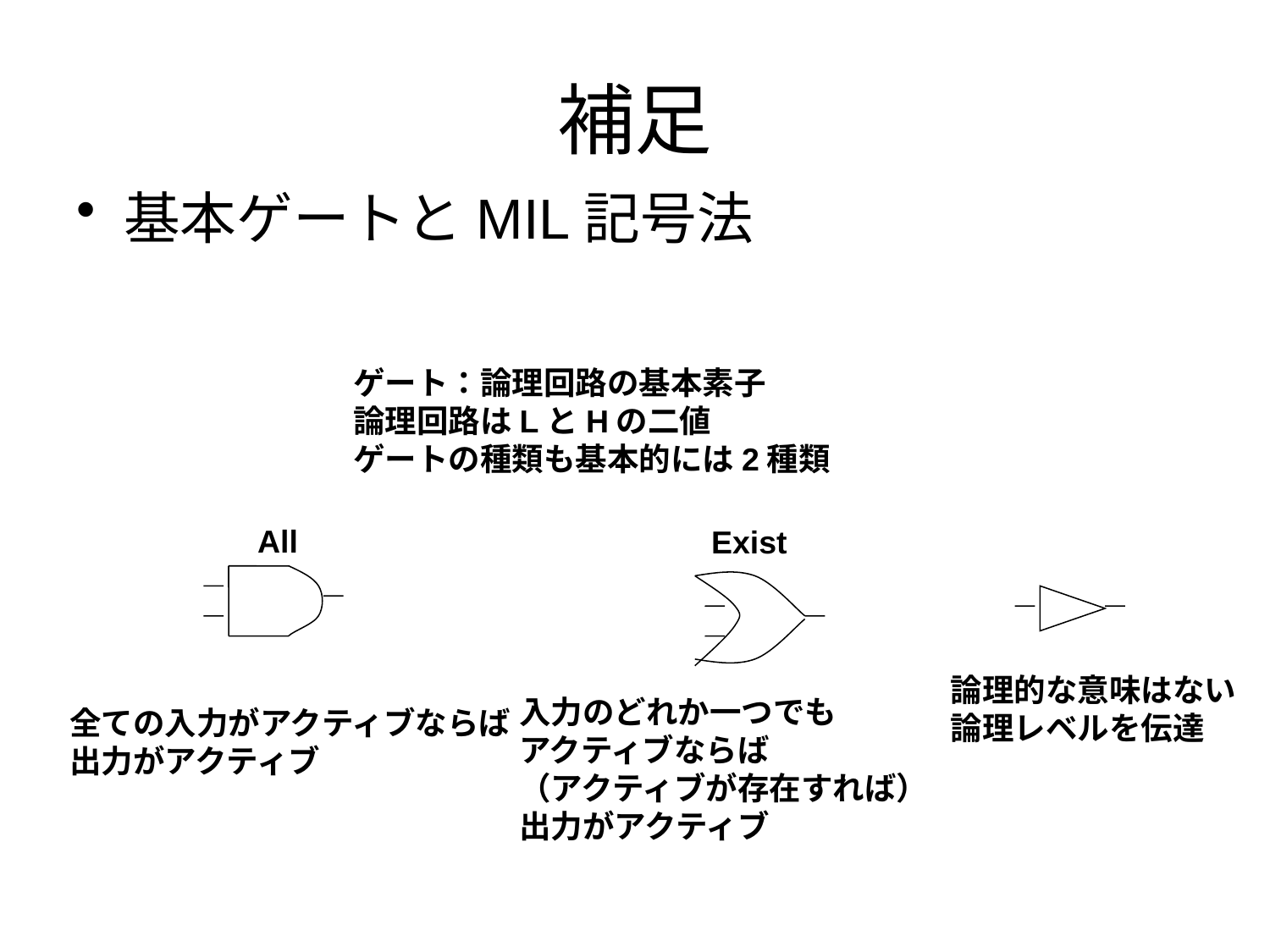

# 補足
基本ゲートとMIL記号法
ゲート：論理回路の基本素子
論理回路はLとHの二値
ゲートの種類も基本的には2種類
All
Exist

論理的な意味はない
論理レベルを伝達
入力のどれか一つでも
アクティブならば
（アクティブが存在すれば）
出力がアクティブ
全ての入力がアクティブならば
出力がアクティブ